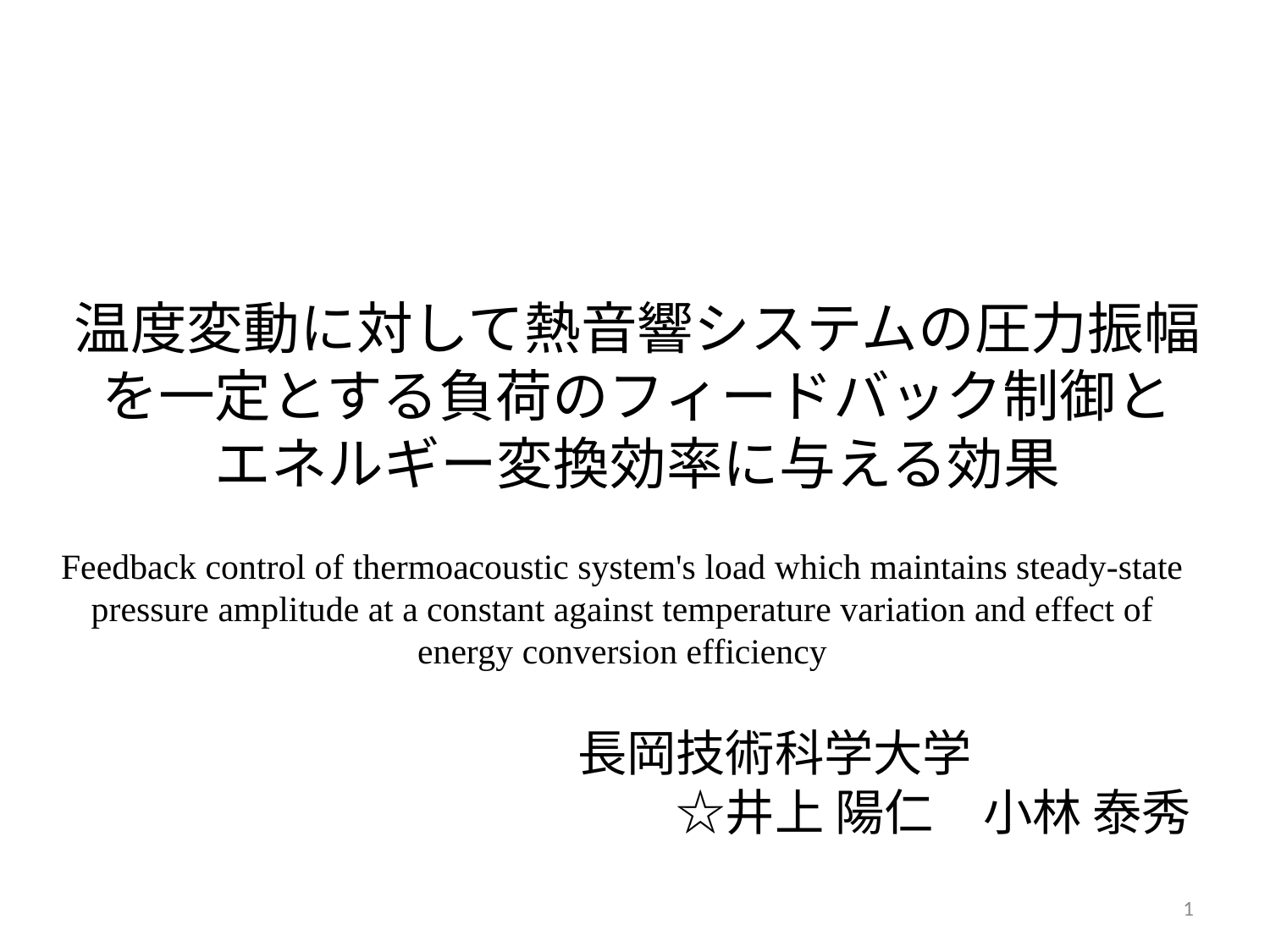

温度変動に対して熱音響システムの圧力振幅を一定とする負荷のフィードバック制御と
エネルギー変換効率に与える効果
Feedback control of thermoacoustic system's load which maintains steady-state pressure amplitude at a constant against temperature variation and effect of energy conversion efficiency
長岡技術科学大学
　　☆井上 陽仁　小林 泰秀
1